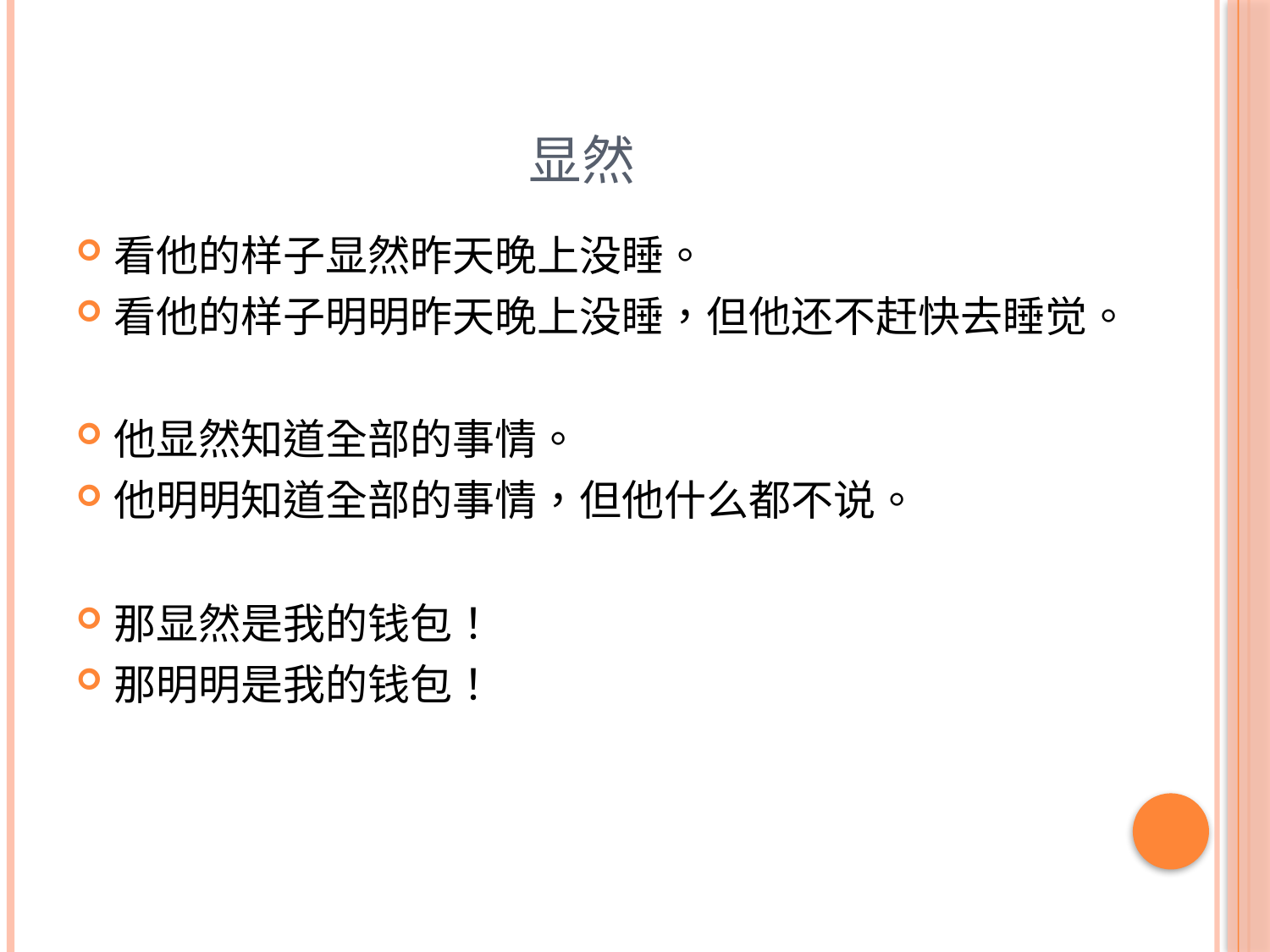

# 显然
看他的样子显然昨天晚上没睡。
看他的样子明明昨天晚上没睡，但他还不赶快去睡觉。

他显然知道全部的事情。
他明明知道全部的事情，但他什么都不说。

那显然是我的钱包！
那明明是我的钱包！